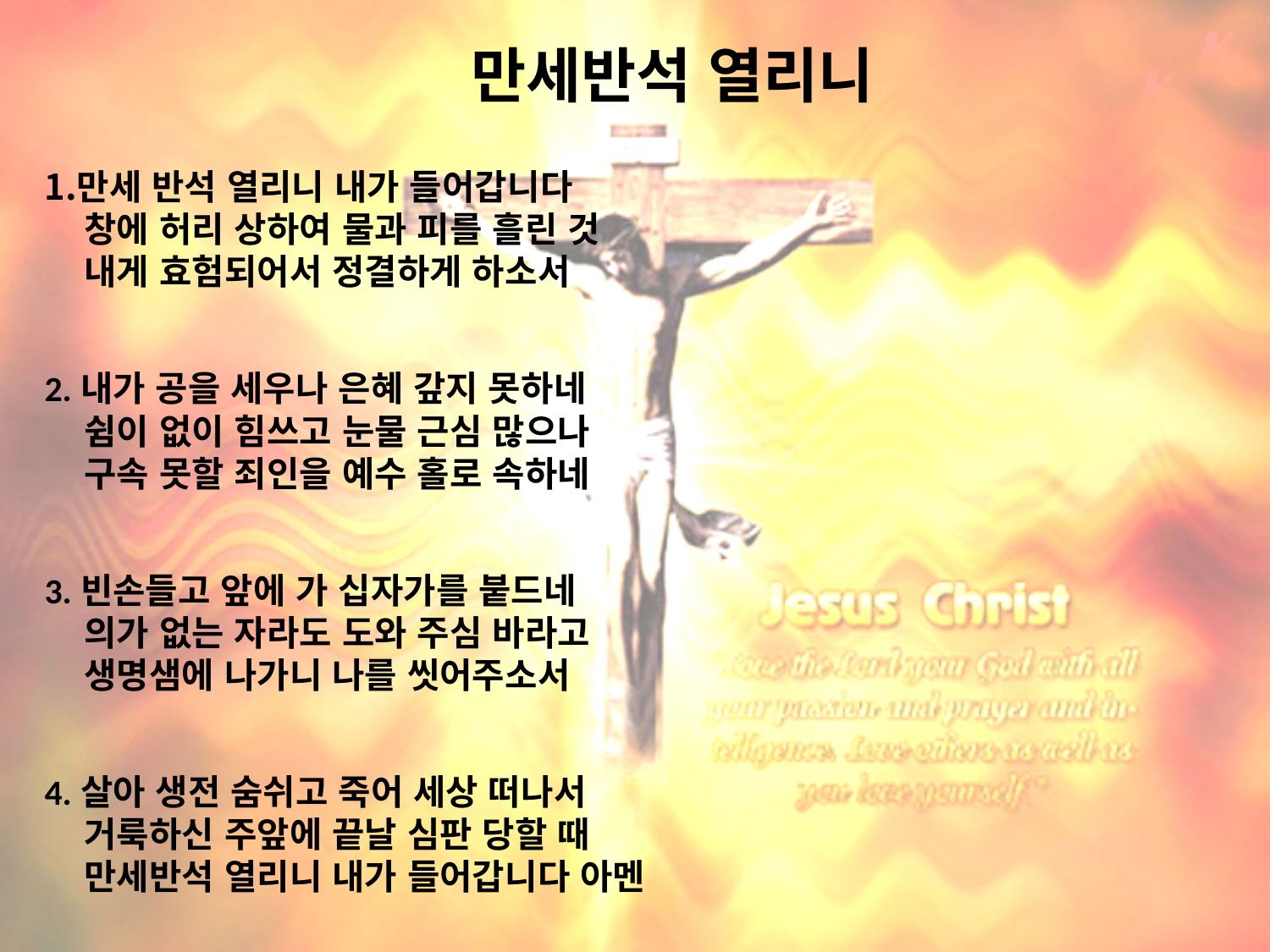

# 만세반석 열리니
만세 반석 열리니 내가 들어갑니다
    창에 허리 상하여 물과 피를 흘린 것
    내게 효험되어서 정결하게 하소서
2.내가 공을 세우나 은혜 갚지 못하네
    쉼이 없이 힘쓰고 눈물 근심 많으나
    구속 못할 죄인을 예수 홀로 속하네
3.빈손들고 앞에 가 십자가를 붙드네
    의가 없는 자라도 도와 주심 바라고
    생명샘에 나가니 나를 씻어주소서
4.살아 생전 숨쉬고 죽어 세상 떠나서
    거룩하신 주앞에 끝날 심판 당할 때
    만세반석 열리니 내가 들어갑니다 아멘